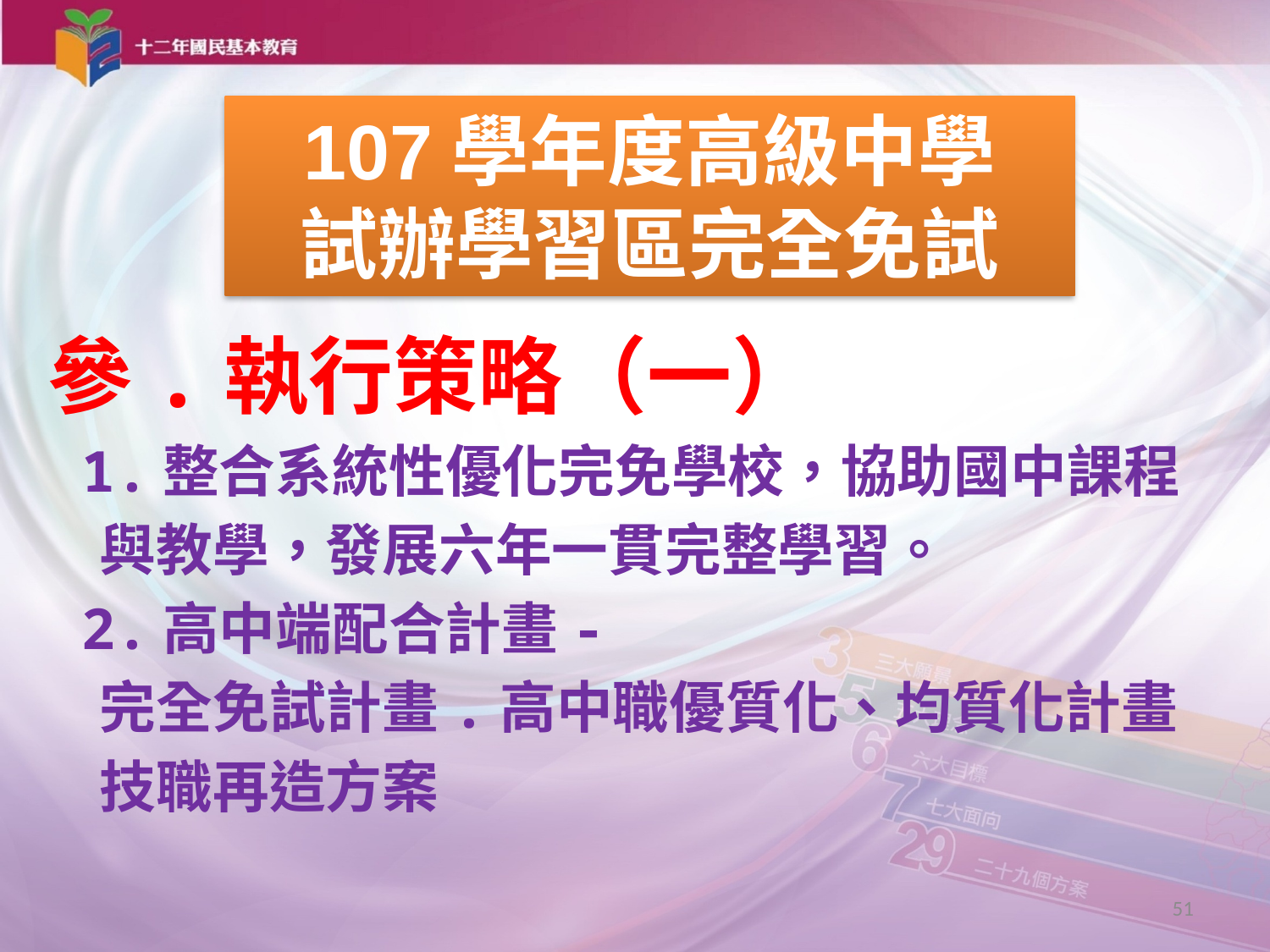

107學年度高級中學
試辦學習區完全免試
參.執行策略（一）
 1.整合系統性優化完免學校，協助國中課程
   與教學，發展六年一貫完整學習。
 2.高中端配合計畫-
   完全免試計畫.高中職優質化、均質化計畫
   技職再造方案

51